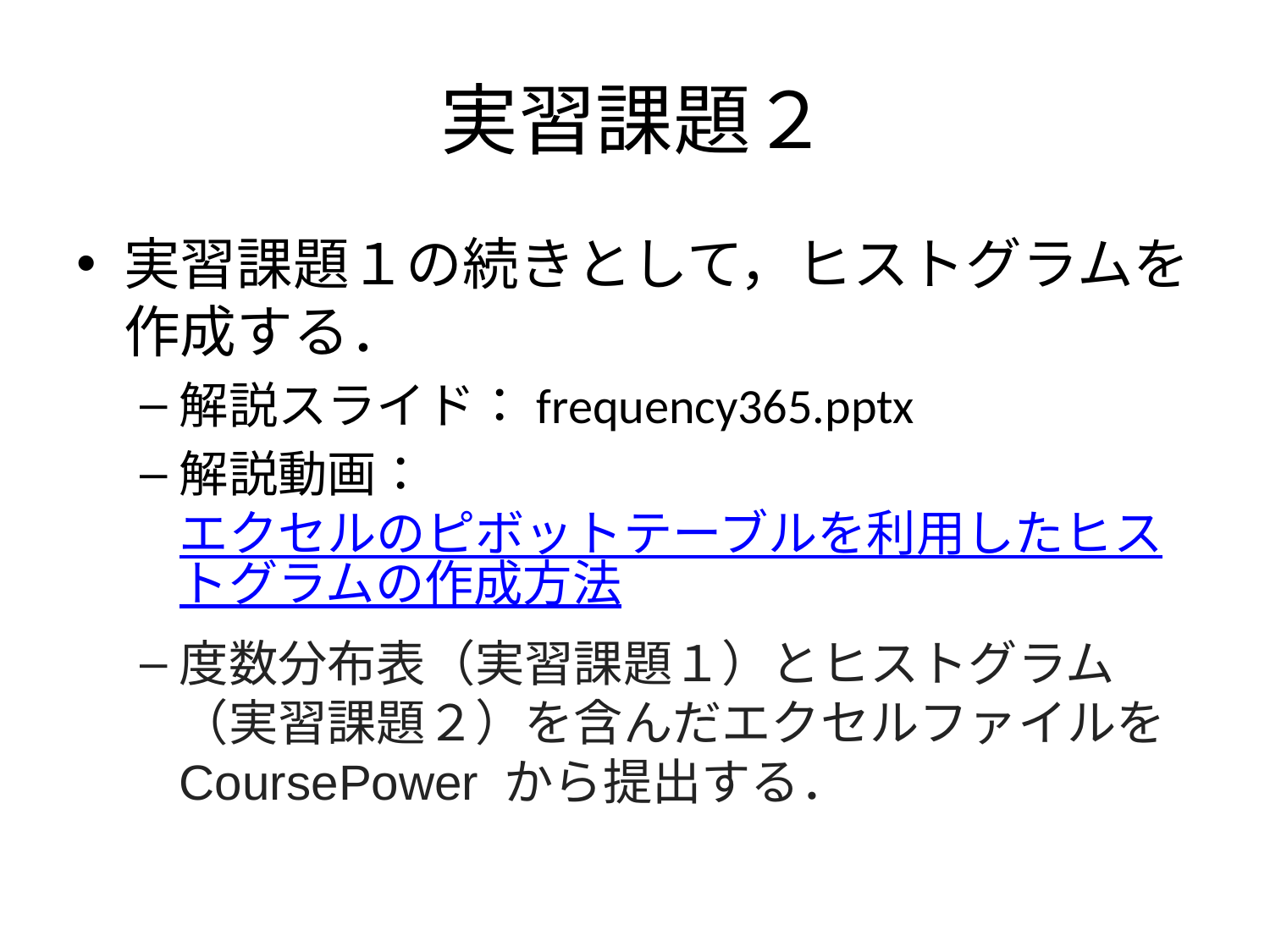

# 実習課題２
実習課題１の続きとして，ヒストグラムを作成する．
解説スライド：frequency365.pptx
解説動画：エクセルのピボットテーブルを利用したヒストグラムの作成方法
度数分布表（実習課題１）とヒストグラム（実習課題２）を含んだエクセルファイルを CoursePower から提出する．